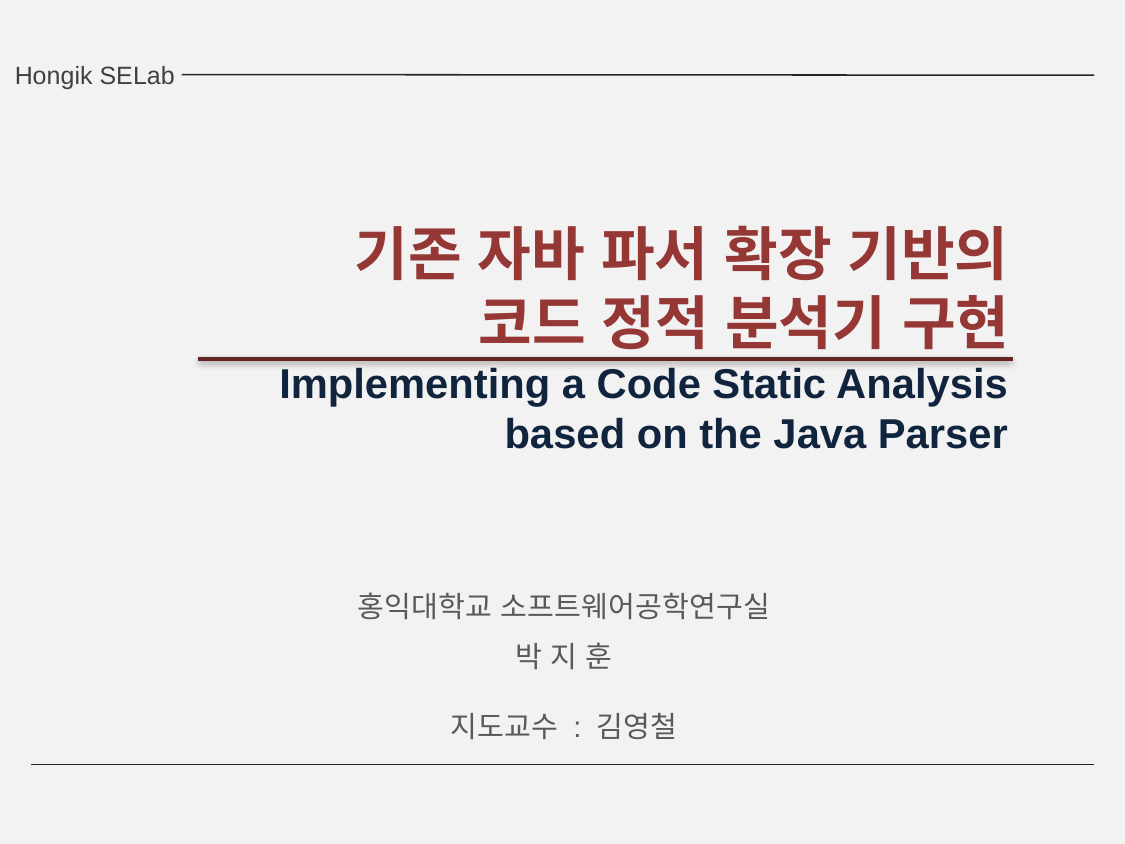

Hongik SELab
기존 자바 파서 확장 기반의
                      코드 정적 분석기 구현
Implementing a Code Static Analysis
based on the Java Parser
홍익대학교 소프트웨어공학연구실
박 지 훈
지도교수 : 김영철